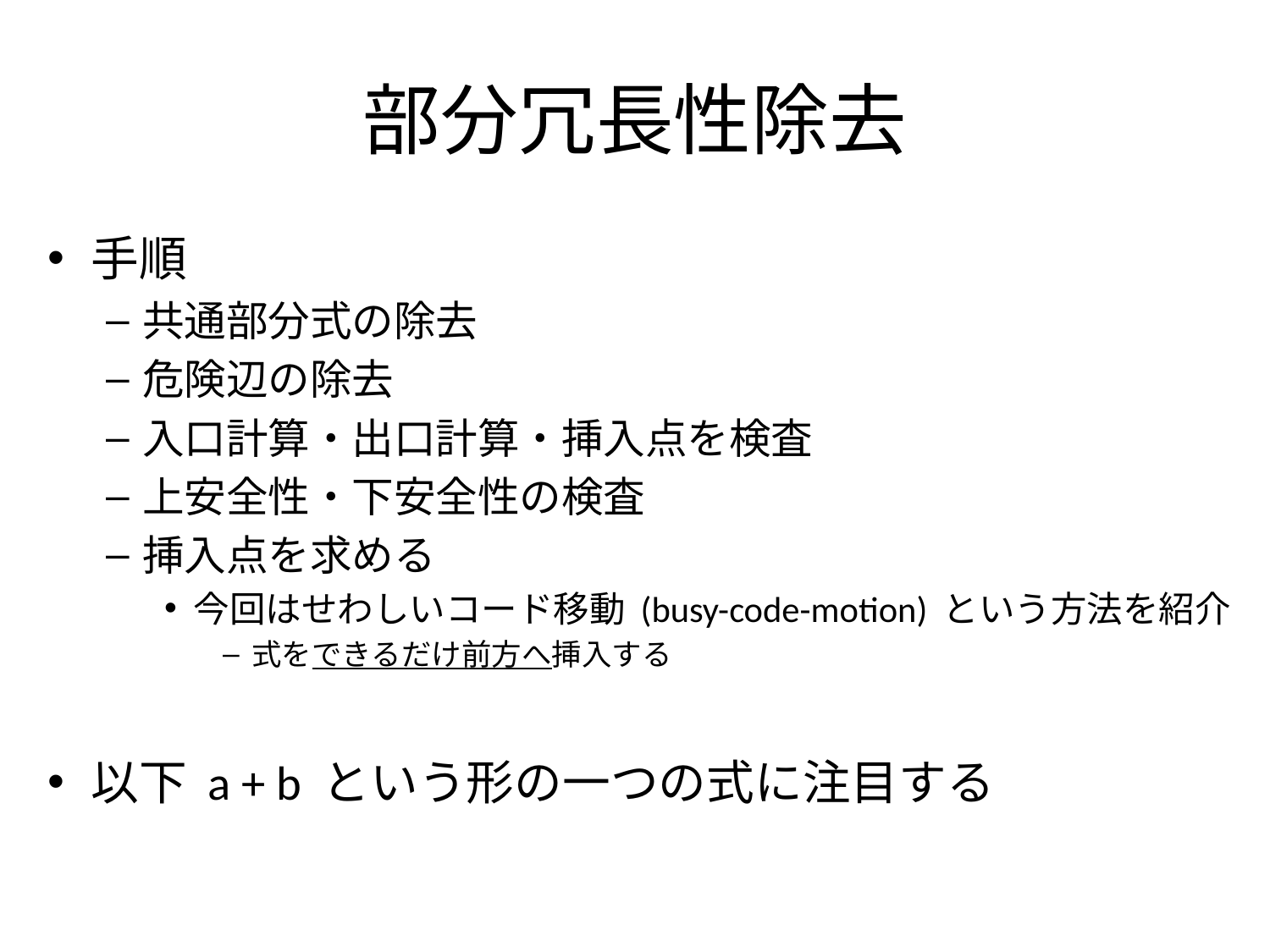

# 部分冗長性除去
手順
共通部分式の除去
危険辺の除去
入口計算・出口計算・挿入点を検査
上安全性・下安全性の検査
挿入点を求める
今回はせわしいコード移動 (busy-code-motion) という方法を紹介
式をできるだけ前方へ挿入する

以下 a + b という形の一つの式に注目する